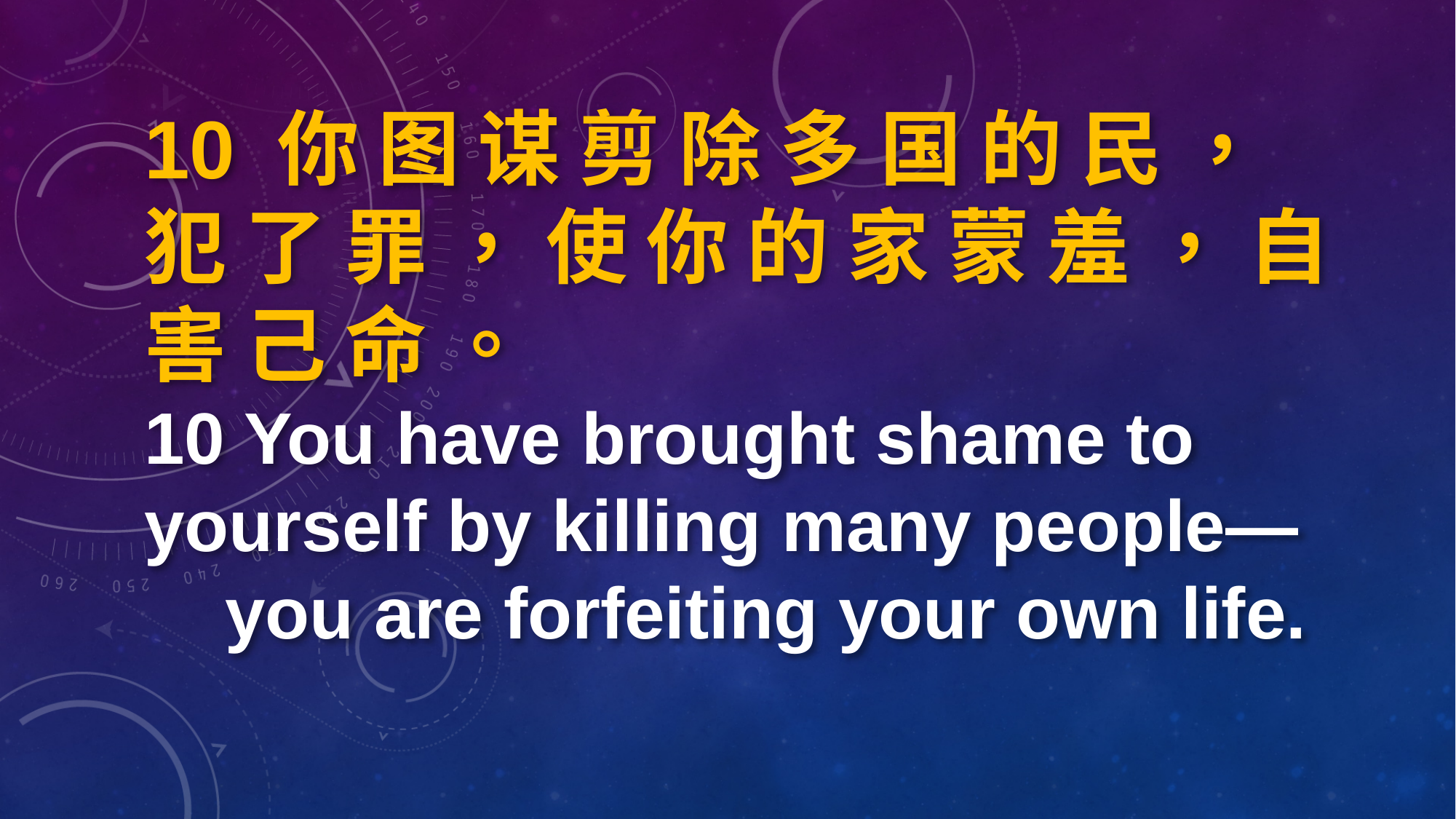

10 你 图 谋 剪 除 多 国 的 民 ， 犯 了 罪 ， 使 你 的 家 蒙 羞 ， 自 害 己 命 。
10 You have brought shame to yourself by killing many people—
    you are forfeiting your own life.